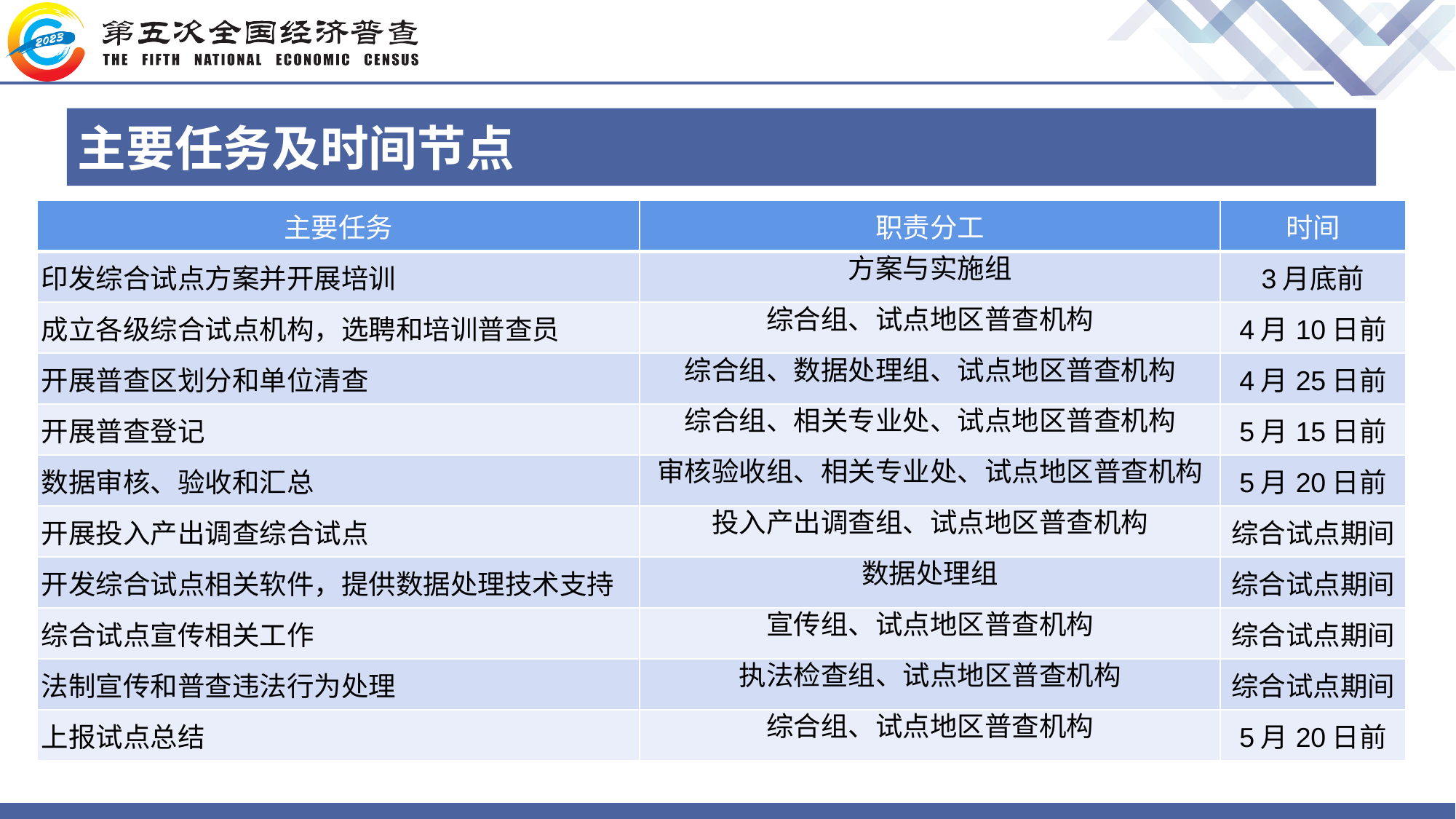

# 主要任务及时间节点
| 主要任务 | 职责分工 | 时间 |
| --- | --- | --- |
| 印发综合试点方案并开展培训 | 方案与实施组 | 3月底前 |
| 成立各级综合试点机构，选聘和培训普查员 | 综合组、试点地区普查机构 | 4月10日前 |
| 开展普查区划分和单位清查 | 综合组、数据处理组、试点地区普查机构 | 4月25日前 |
| 开展普查登记 | 综合组、相关专业处、试点地区普查机构 | 5月15日前 |
| 数据审核、验收和汇总 | 审核验收组、相关专业处、试点地区普查机构 | 5月20日前 |
| 开展投入产出调查综合试点 | 投入产出调查组、试点地区普查机构 | 综合试点期间 |
| 开发综合试点相关软件，提供数据处理技术支持 | 数据处理组 | 综合试点期间 |
| 综合试点宣传相关工作 | 宣传组、试点地区普查机构 | 综合试点期间 |
| 法制宣传和普查违法行为处理 | 执法检查组、试点地区普查机构 | 综合试点期间 |
| 上报试点总结 | 综合组、试点地区普查机构 | 5月20日前 |